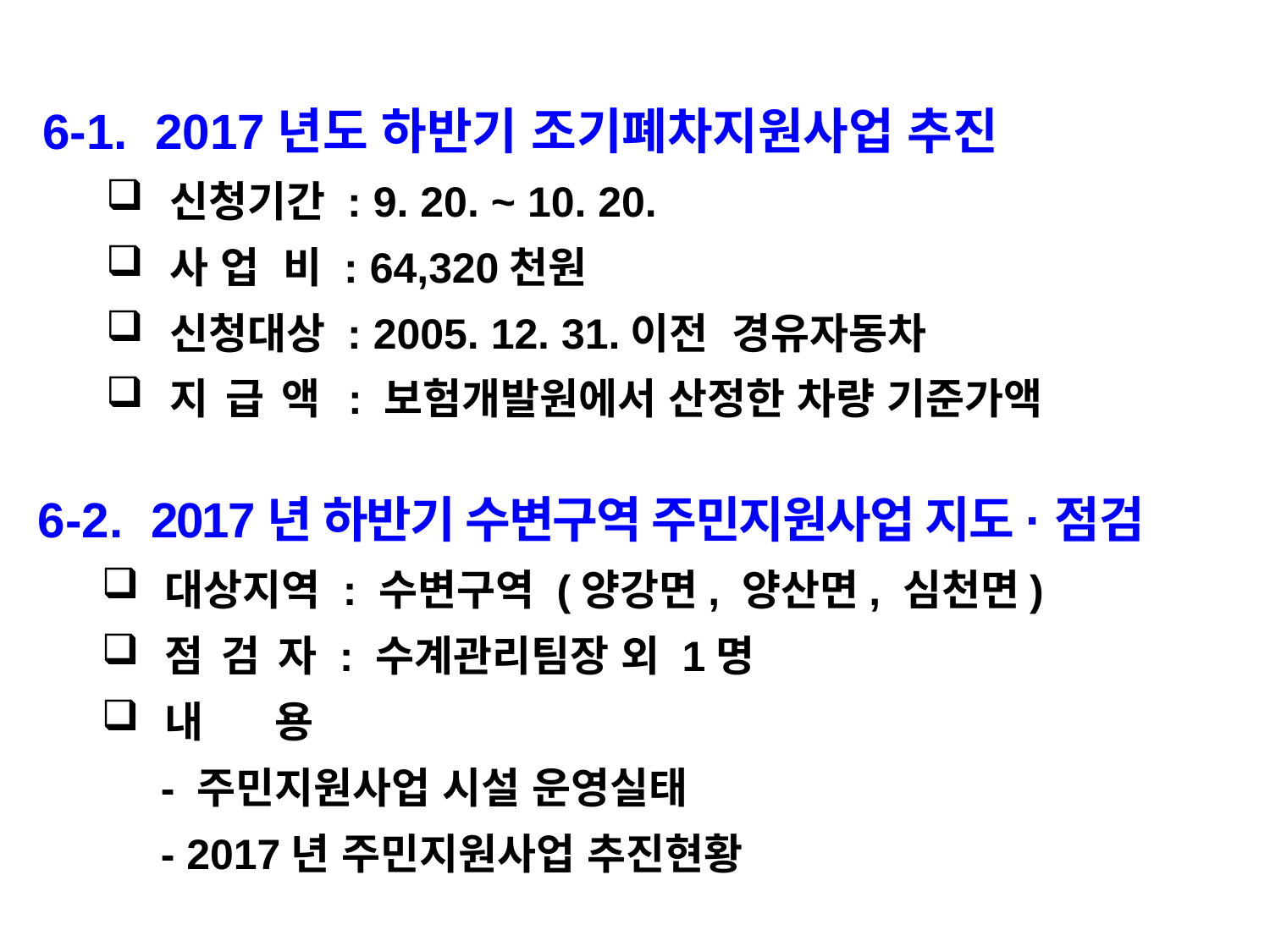

6-1.  2017년도 하반기 조기폐차지원사업 추진
신청기간 : 9. 20. ~ 10. 20.
사 업  비 : 64,320천원
신청대상 : 2005. 12. 31.이전  경유자동차
지 급 액 : 보험개발원에서 산정한 차량 기준가액

6-2.  2017년 하반기 수변구역 주민지원사업 지도·점검
대상지역 : 수변구역 (양강면, 양산면, 심천면)
점  검  자 : 수계관리팀장 외 1명
내      용
     - 주민지원사업 시설 운영실태
     - 2017년 주민지원사업 추진현황